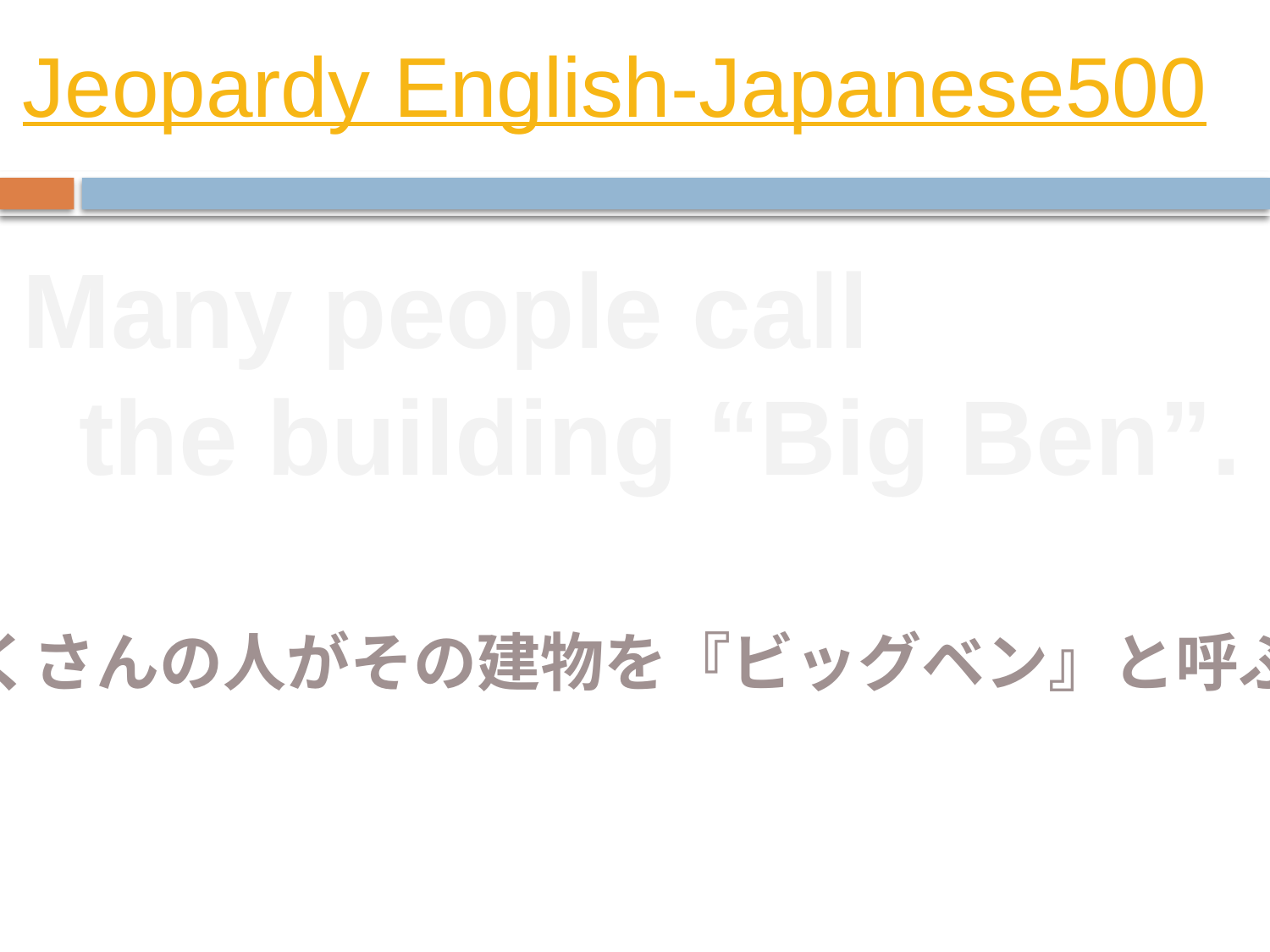

# Jeopardy English-Japanese500
Many people call
 the building “Big Ben”.
たくさんの人がその建物を『ビッグベン』と呼ぶ。